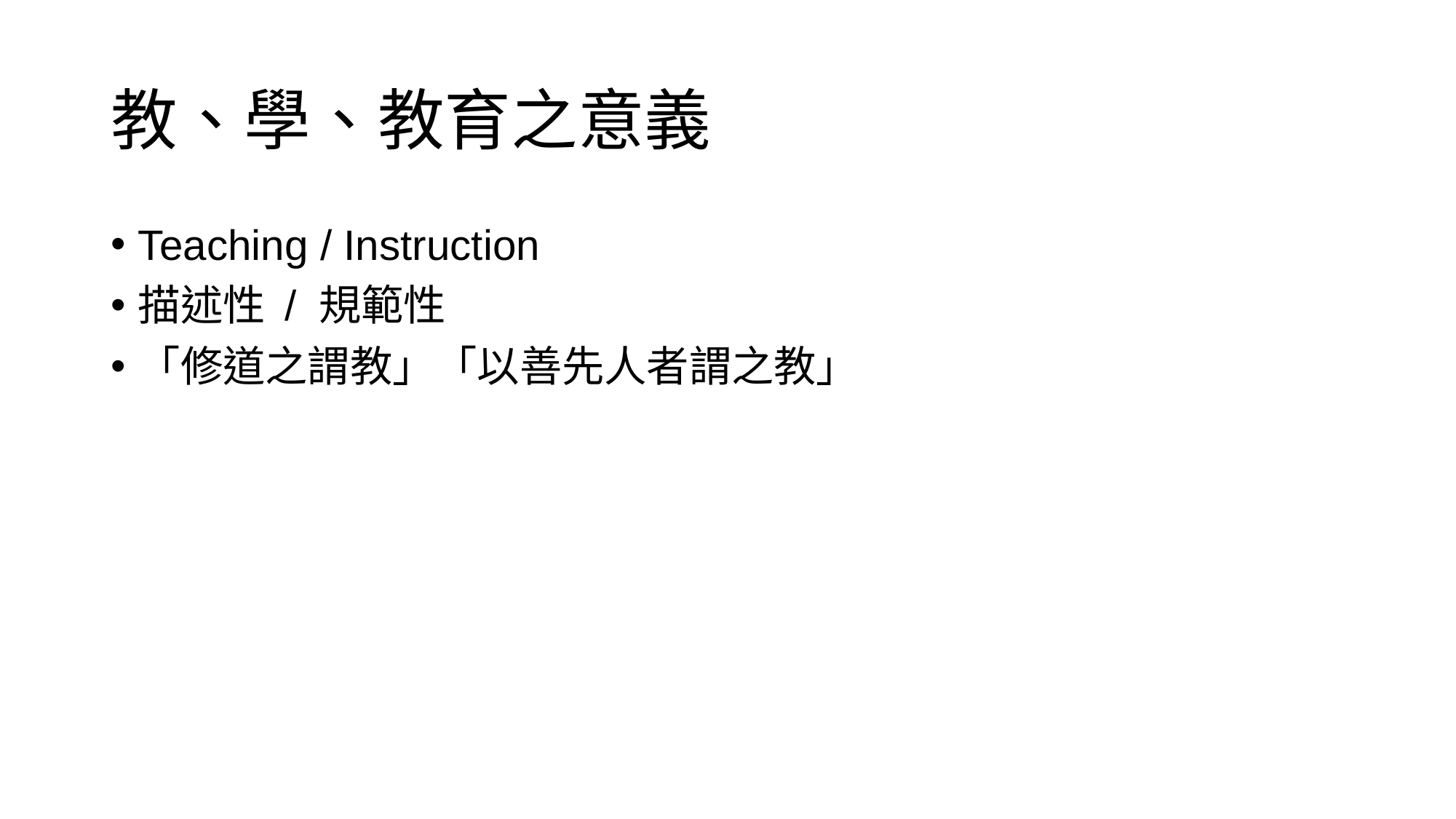

# 教、學、教育之意義
Teaching / Instruction
描述性 / 規範性
「修道之謂教」「以善先人者謂之教」